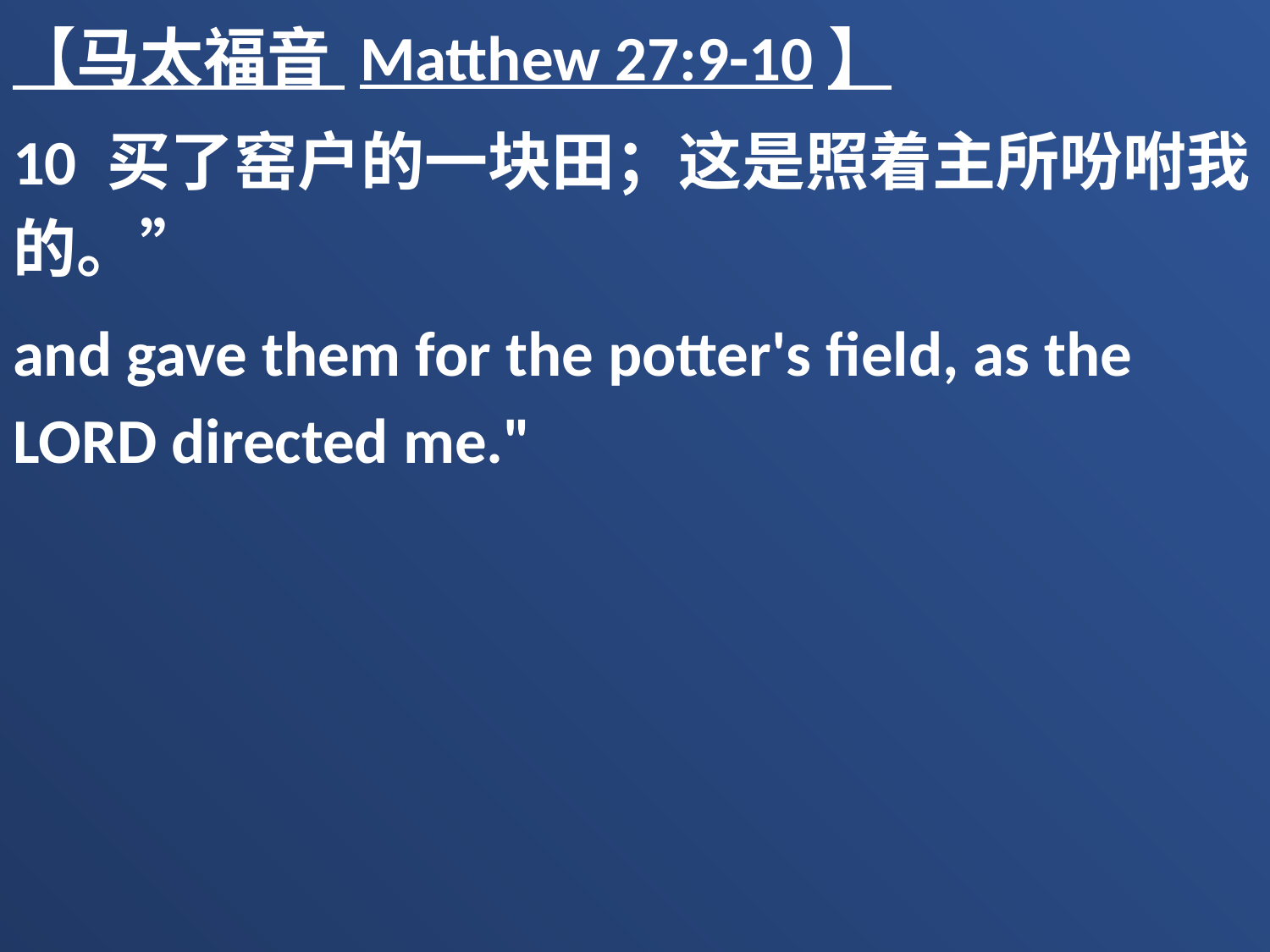

【马太福音 Matthew 27:9-10】
10 买了窑户的一块田；这是照着主所吩咐我的。”
and gave them for the potter's field, as the LORD directed me."